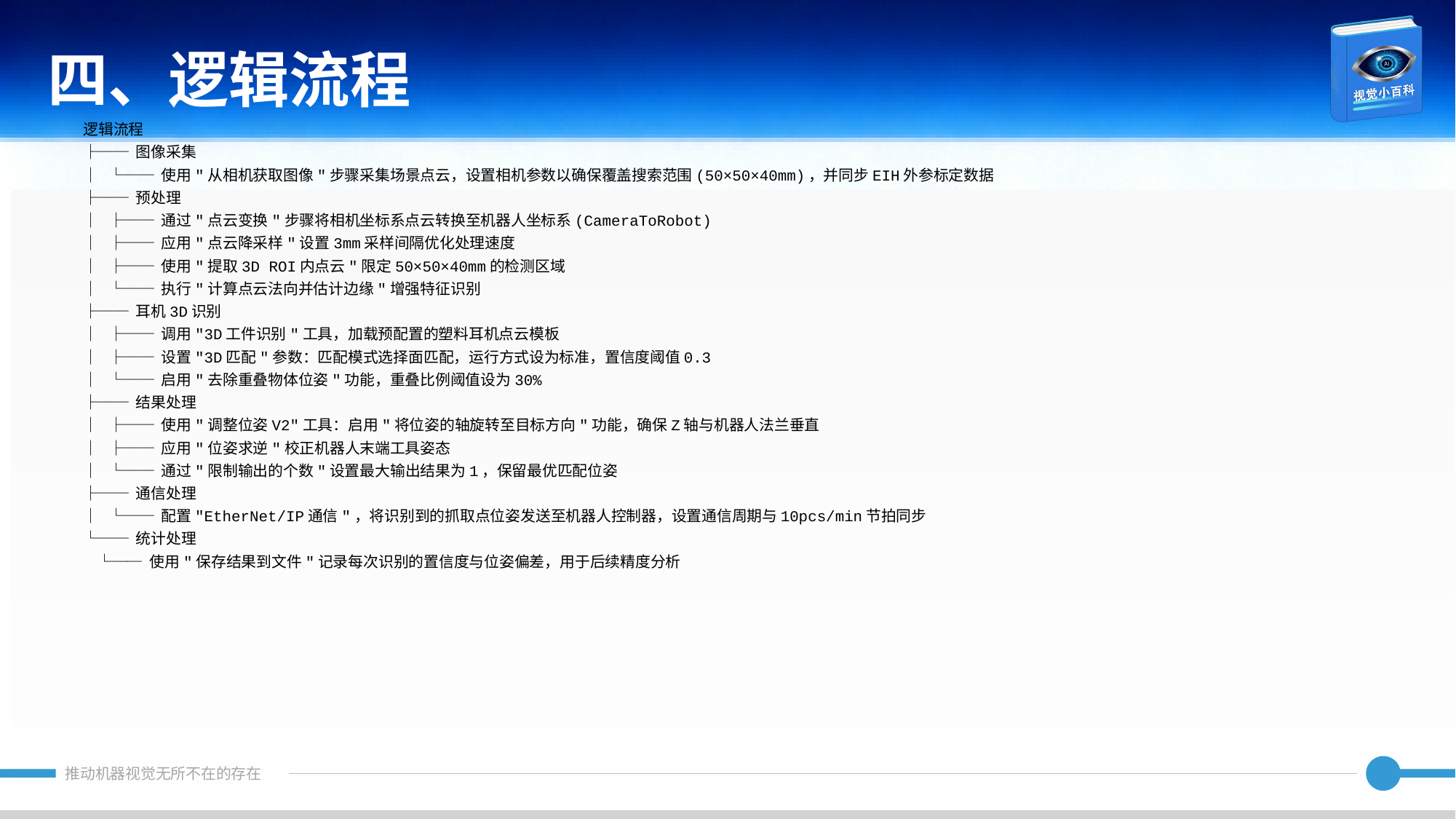

四、逻辑流程

逻辑流程
├── 图像采集
│   └── 使用"从相机获取图像"步骤采集场景点云，设置相机参数以确保覆盖搜索范围(50×50×40mm)，并同步EIH外参标定数据
├── 预处理
│   ├── 通过"点云变换"步骤将相机坐标系点云转换至机器人坐标系(CameraToRobot)
│   ├── 应用"点云降采样"设置3mm采样间隔优化处理速度
│   ├── 使用"提取3D ROI内点云"限定50×50×40mm的检测区域
│   └── 执行"计算点云法向并估计边缘"增强特征识别
├── 耳机3D识别
│   ├── 调用"3D工件识别"工具，加载预配置的塑料耳机点云模板
│   ├── 设置"3D匹配"参数：匹配模式选择面匹配，运行方式设为标准，置信度阈值0.3
│   └── 启用"去除重叠物体位姿"功能，重叠比例阈值设为30%
├── 结果处理
│   ├── 使用"调整位姿V2"工具：启用"将位姿的轴旋转至目标方向"功能，确保Z轴与机器人法兰垂直
│   ├── 应用"位姿求逆"校正机器人末端工具姿态
│   └── 通过"限制输出的个数"设置最大输出结果为1，保留最优匹配位姿
├── 通信处理
│   └── 配置"EtherNet/IP通信"，将识别到的抓取点位姿发送至机器人控制器，设置通信周期与10pcs/min节拍同步
└── 统计处理
    └── 使用"保存结果到文件"记录每次识别的置信度与位姿偏差，用于后续精度分析
9